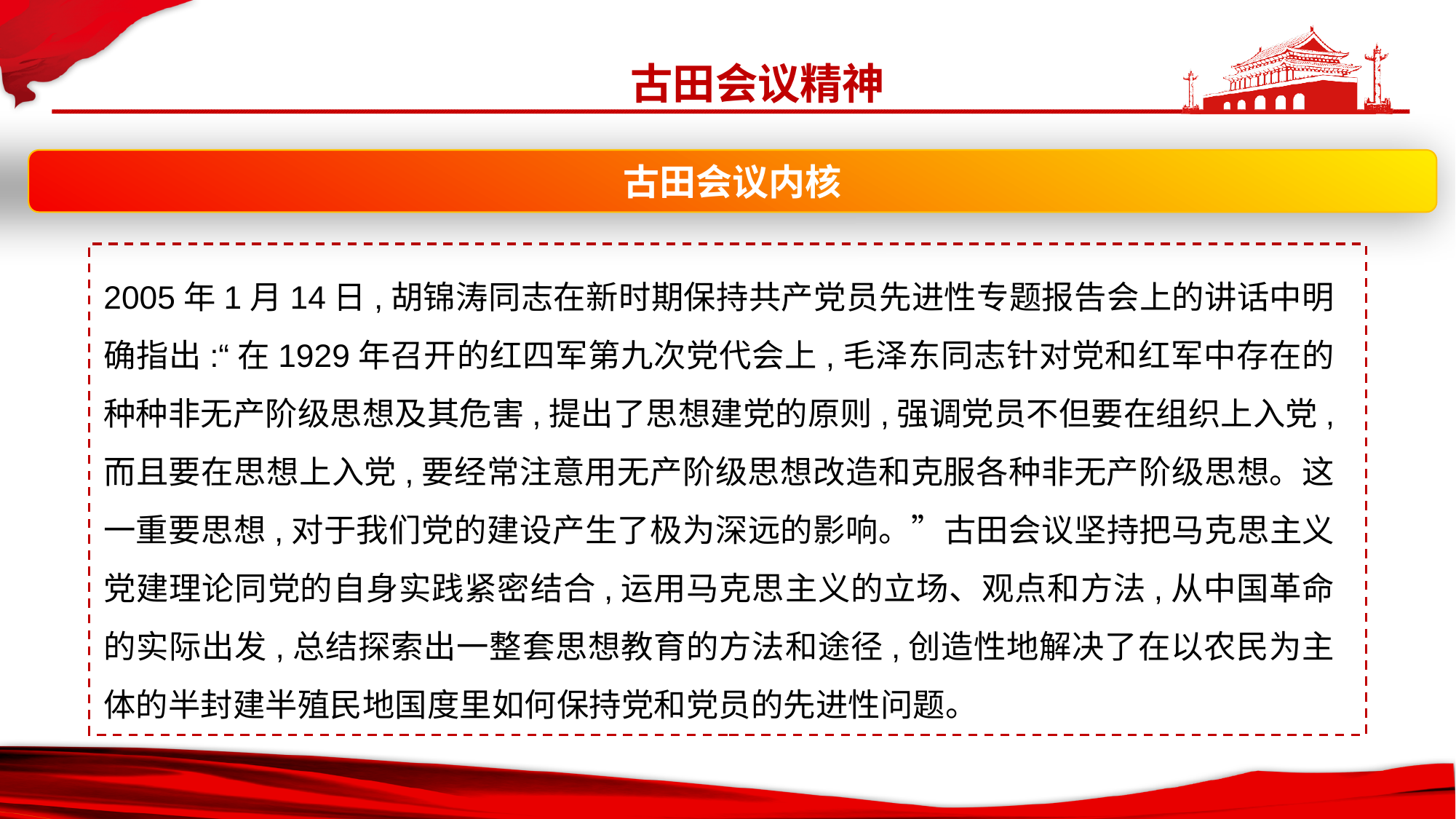

古田会议精神
古田会议内核

2005年1月14日,胡锦涛同志在新时期保持共产党员先进性专题报告会上的讲话中明确指出:“在1929年召开的红四军第九次党代会上,毛泽东同志针对党和红军中存在的种种非无产阶级思想及其危害,提出了思想建党的原则,强调党员不但要在组织上入党,而且要在思想上入党,要经常注意用无产阶级思想改造和克服各种非无产阶级思想。这一重要思想,对于我们党的建设产生了极为深远的影响。”古田会议坚持把马克思主义党建理论同党的自身实践紧密结合,运用马克思主义的立场、观点和方法,从中国革命的实际出发,总结探索出一整套思想教育的方法和途径,创造性地解决了在以农民为主体的半封建半殖民地国度里如何保持党和党员的先进性问题。